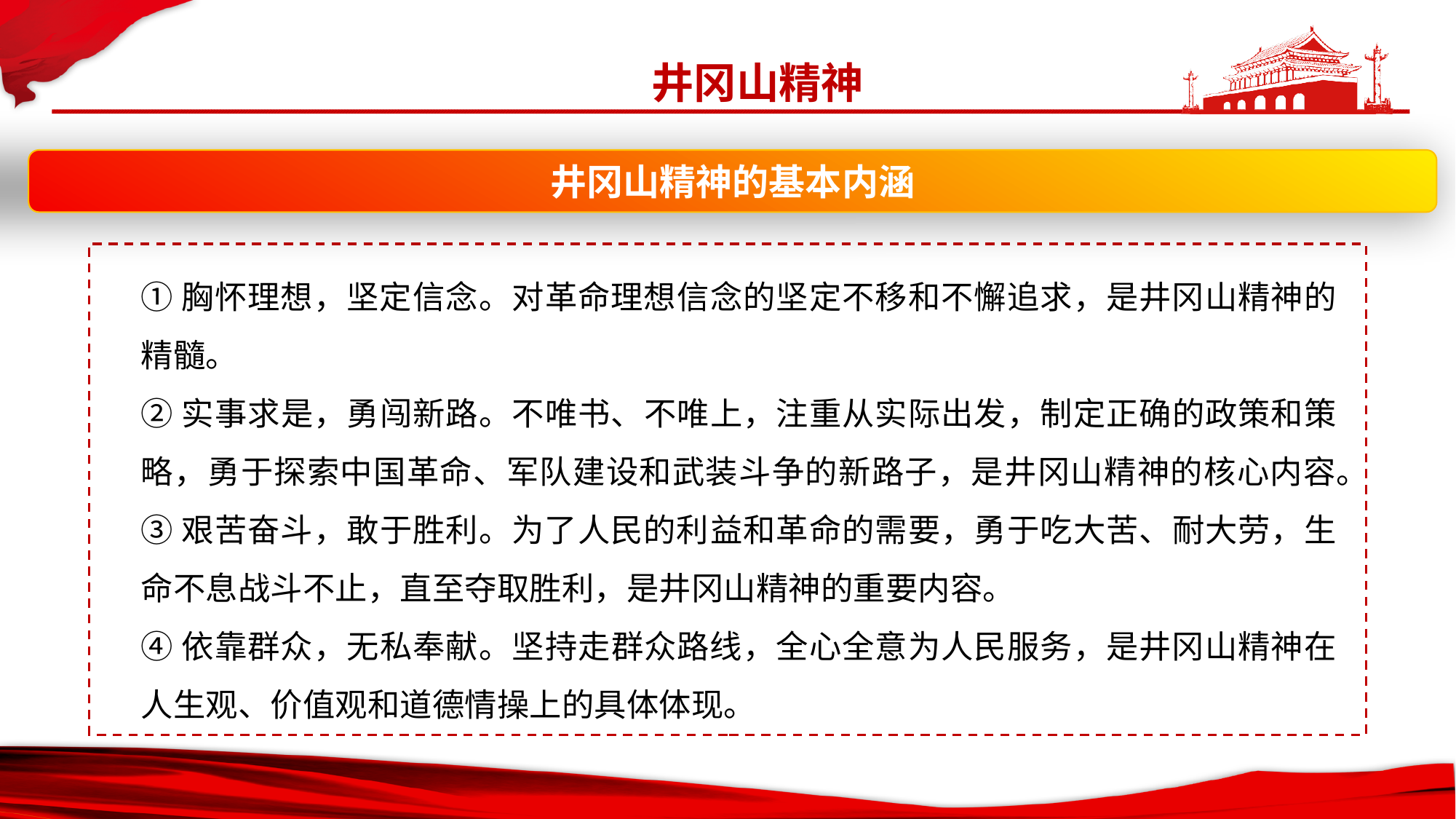

井冈山精神

井冈山精神的基本内涵

①胸怀理想，坚定信念。对革命理想信念的坚定不移和不懈追求，是井冈山精神的精髓。
②实事求是，勇闯新路。不唯书、不唯上，注重从实际出发，制定正确的政策和策略，勇于探索中国革命、军队建设和武装斗争的新路子，是井冈山精神的核心内容。
③艰苦奋斗，敢于胜利。为了人民的利益和革命的需要，勇于吃大苦、耐大劳，生命不息战斗不止，直至夺取胜利，是井冈山精神的重要内容。
④依靠群众，无私奉献。坚持走群众路线，全心全意为人民服务，是井冈山精神在人生观、价值观和道德情操上的具体体现。